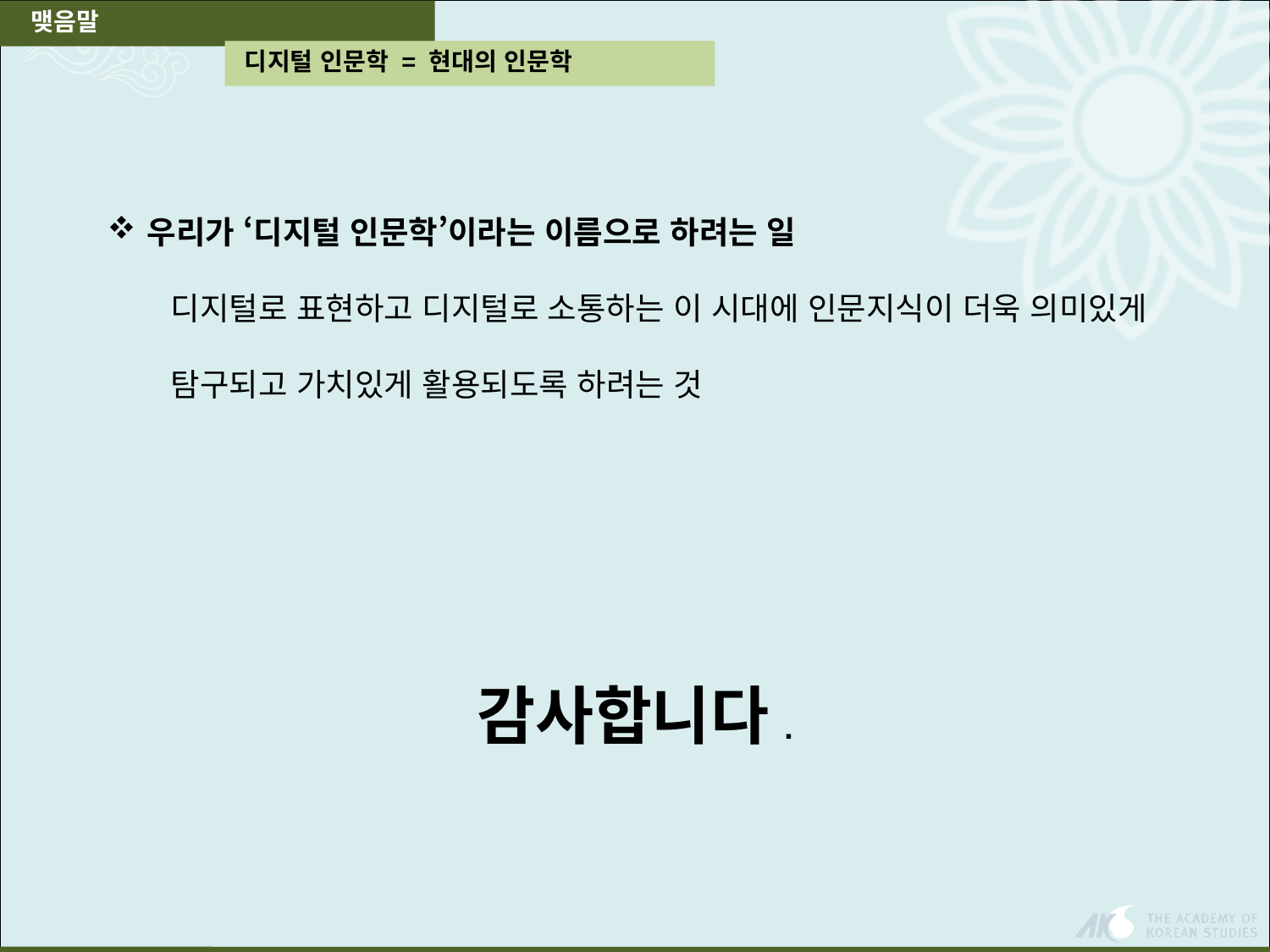

맺음말

 디지털 인문학 = 현대의 인문학

우리가 ‘디지털 인문학’이라는 이름으로 하려는 일
디지털로 표현하고 디지털로 소통하는 이 시대에 인문지식이 더욱 의미있게 탐구되고 가치있게 활용되도록 하려는 것

감사합니다.